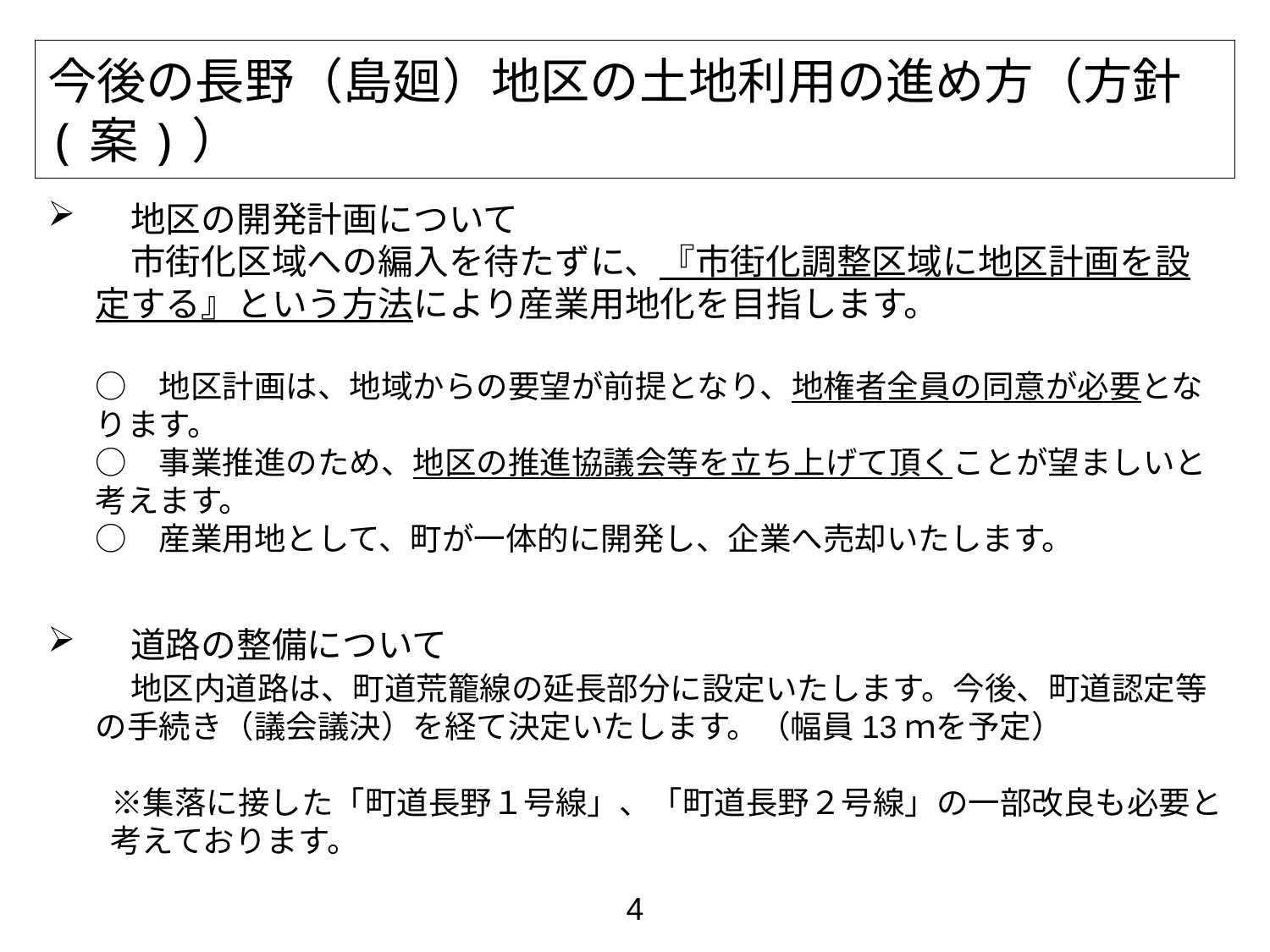

今後の長野（島廻）地区の土地利用の進め方（方針(案)）
　地区の開発計画について
　市街化区域への編入を待たずに、『市街化調整区域に地区計画を設定する』という方法により産業用地化を目指します。
　
○　地区計画は、地域からの要望が前提となり、地権者全員の同意が必要となります。
○　事業推進のため、地区の推進協議会等を立ち上げて頂くことが望ましいと考えます。
○　産業用地として、町が一体的に開発し、企業へ売却いたします。
　道路の整備について
　地区内道路は、町道荒籠線の延長部分に設定いたします。今後、町道認定等の手続き（議会議決）を経て決定いたします。（幅員13ｍを予定）

　　※集落に接した「町道長野１号線」、「町道長野２号線」の一部改良も必要と考えております。
4